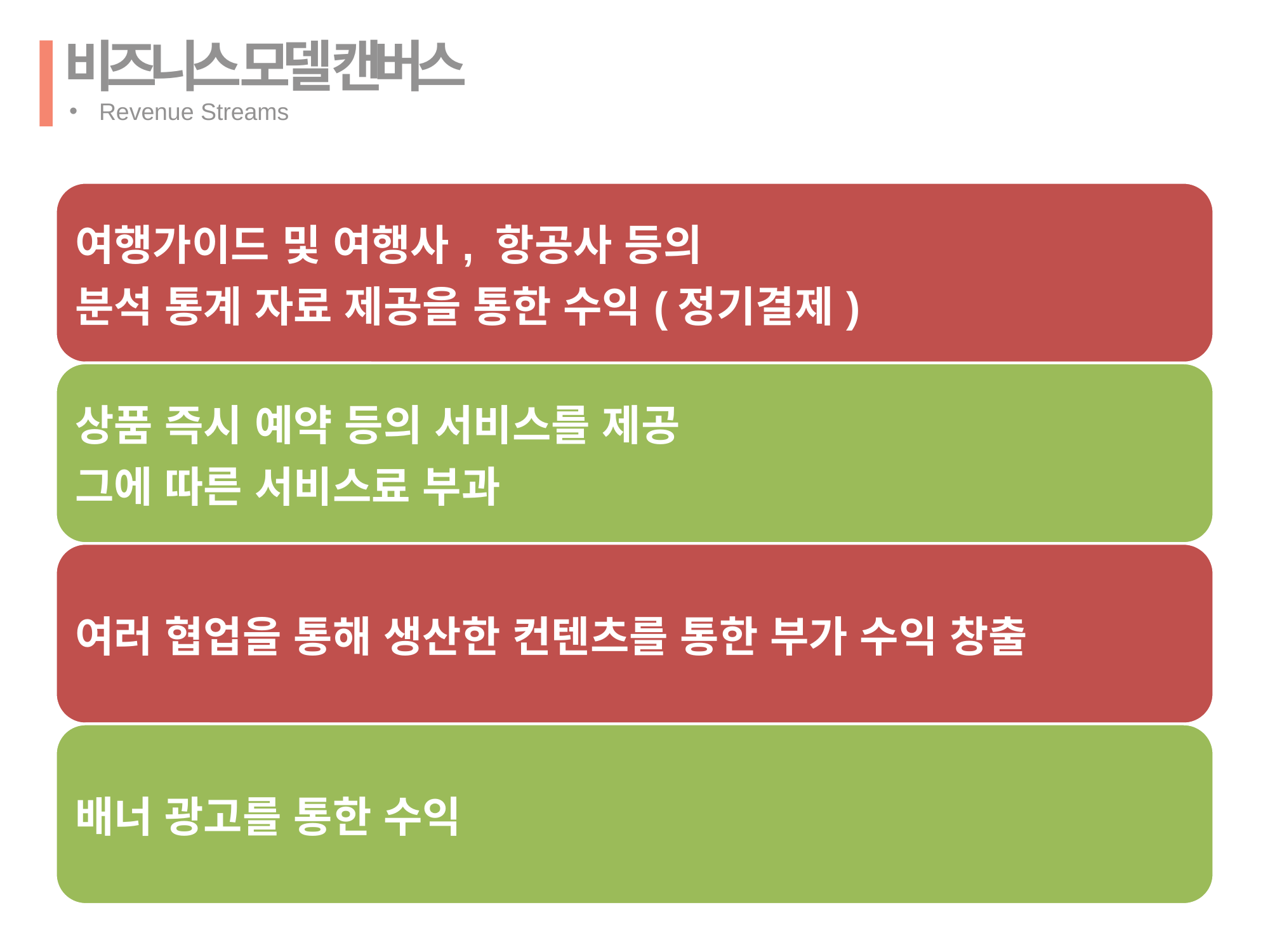

# 비즈니스 모델 캔버스
Revenue Streams

여행가이드 및 여행사, 항공사 등의
분석 통계 자료 제공을 통한 수익(정기결제)
배너 광고를 통한 수익
여러 협업을 통해 생산한 컨텐츠를 통한 부가 수익 창출
상품 즉시 예약 등의 서비스를 제공
그에 따른 서비스료 부과